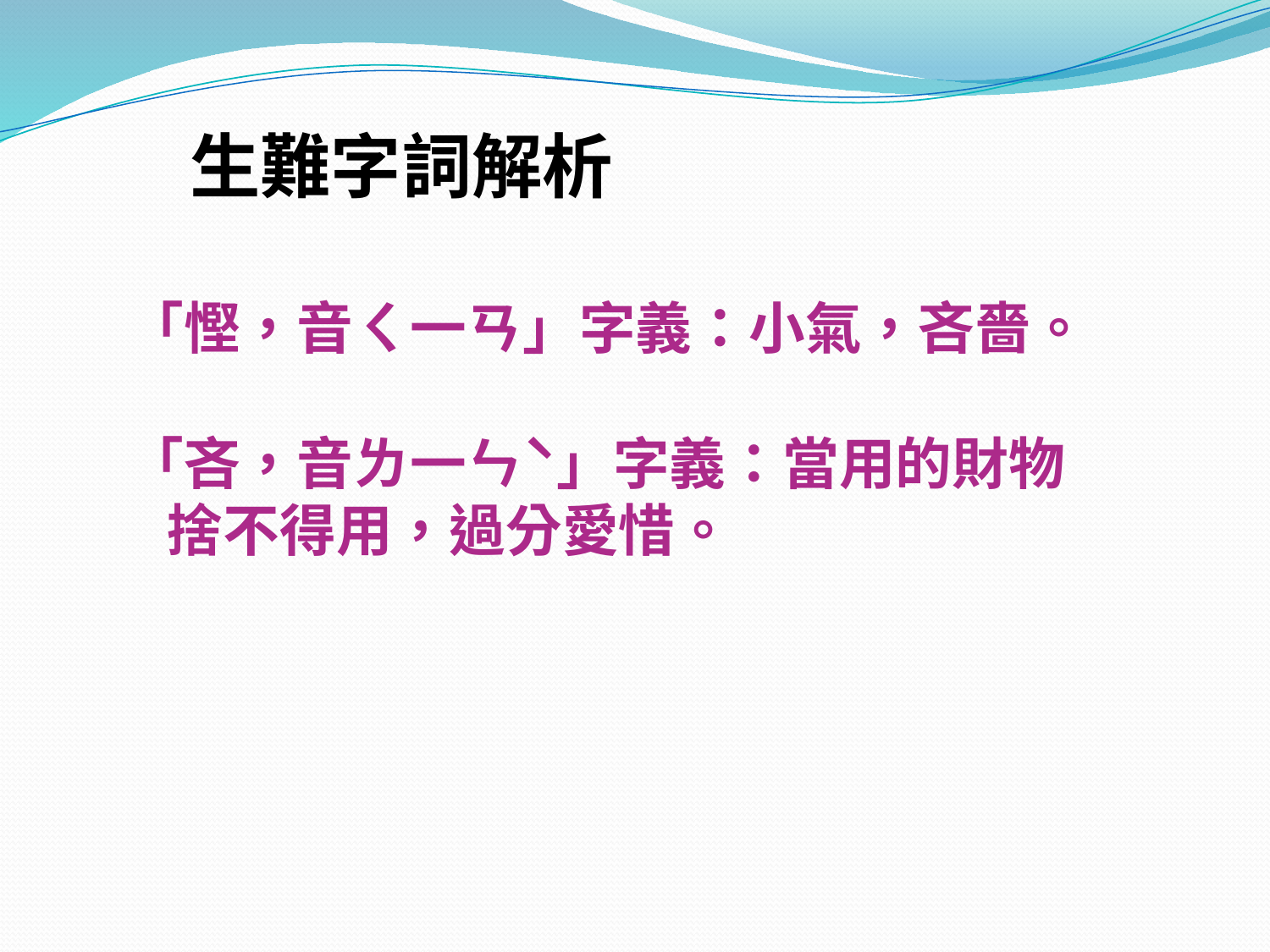

生難字詞解析
「慳，音ㄑ一ㄢ」字義：小氣，吝嗇。

「吝，音ㄌ一ㄣˋ」字義：當用的財物
  捨不得用，過分愛惜。